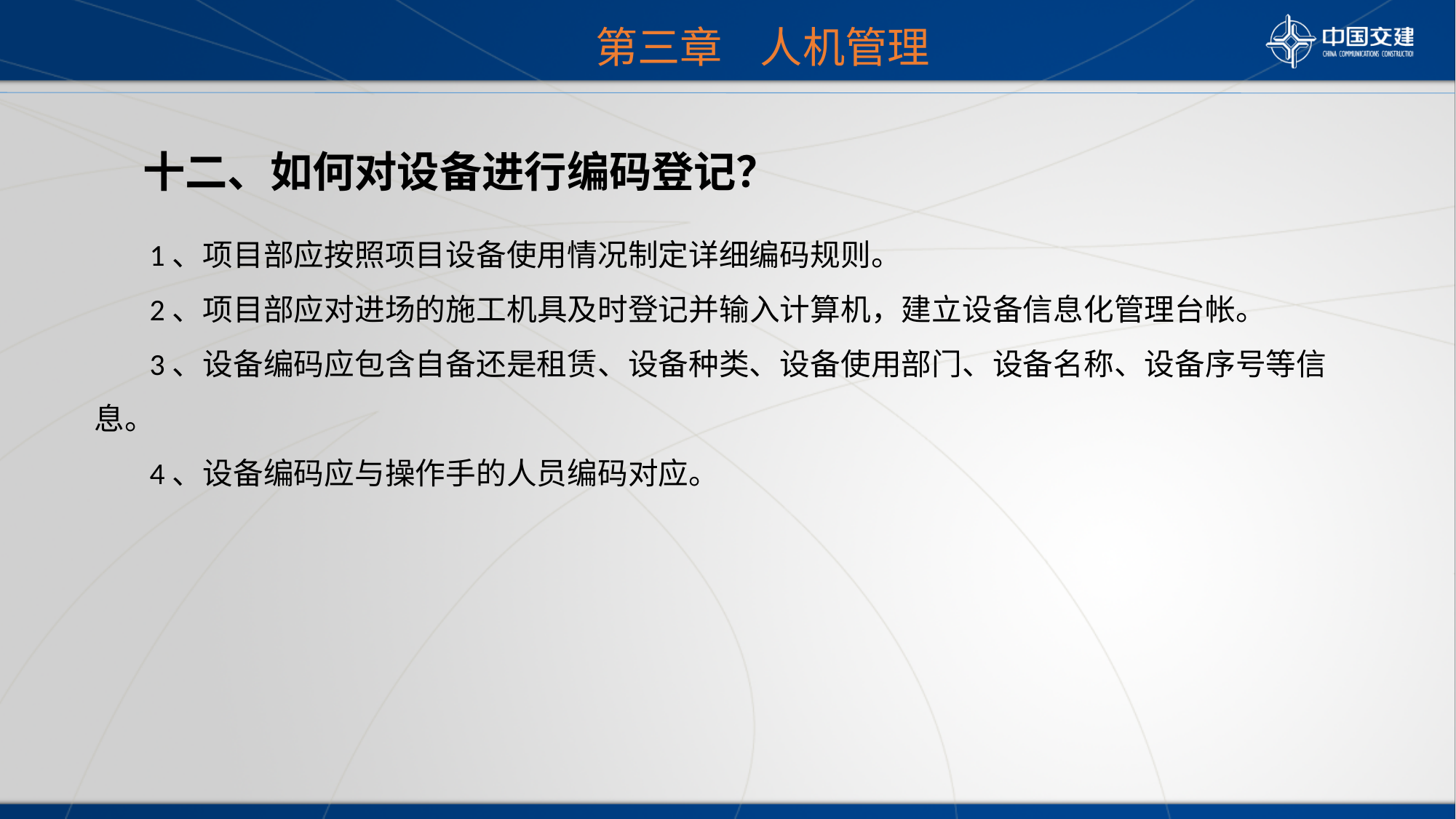

第三章    人机管理
    十二、如何对设备进行编码登记？
        1、项目部应按照项目设备使用情况制定详细编码规则。
        2、项目部应对进场的施工机具及时登记并输入计算机，建立设备信息化管理台帐。
        3、设备编码应包含自备还是租赁、设备种类、设备使用部门、设备名称、设备序号等信息。
        4、设备编码应与操作手的人员编码对应。